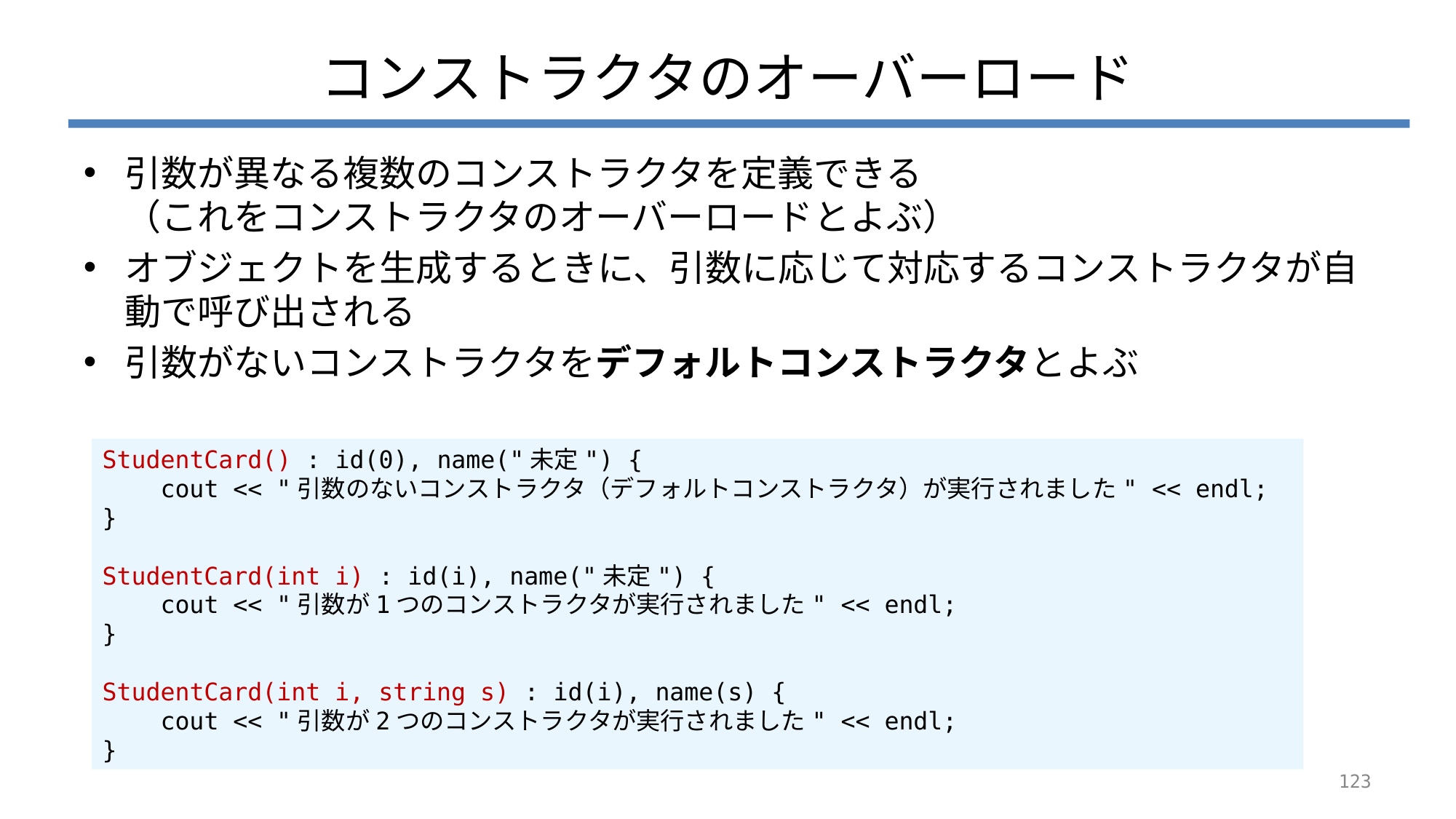

# コンストラクタのオーバーロード
引数が異なる複数のコンストラクタを定義できる
（これをコンストラクタのオーバーロードとよぶ）
オブジェクトを生成するときに、引数に応じて対応するコンストラクタが自動で呼び出される
引数がないコンストラクタをデフォルトコンストラクタとよぶ

StudentCard() : id(0), name("未定") {
    cout << "引数のないコンストラクタ（デフォルトコンストラクタ）が実行されました" << endl;
}

StudentCard(int i) : id(i), name("未定") {
    cout << "引数が1つのコンストラクタが実行されました" << endl;
}

StudentCard(int i, string s) : id(i), name(s) {
    cout << "引数が2つのコンストラクタが実行されました" << endl;
}
123